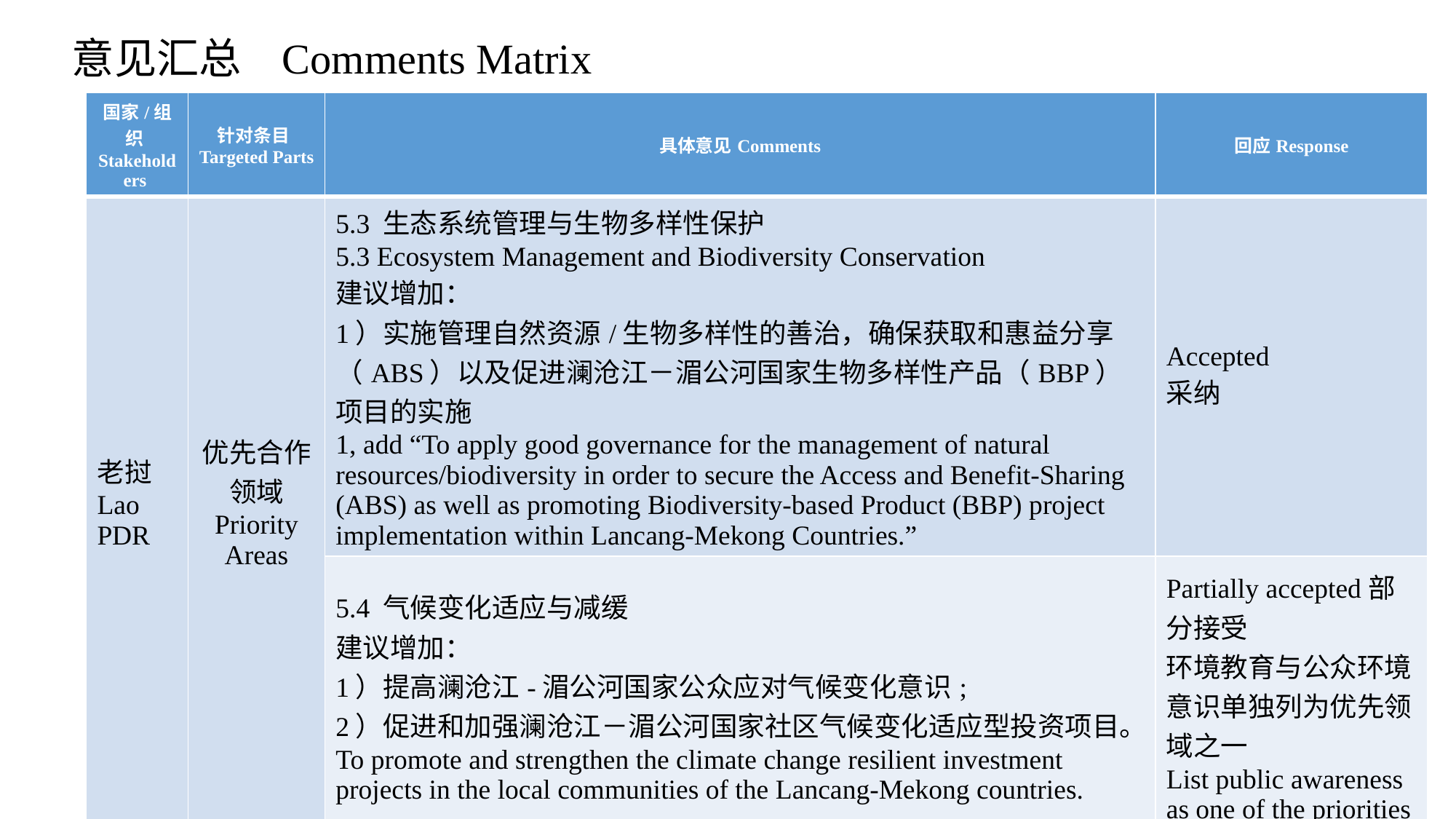

# 意见汇总   Comments Matrix
| 国家/组织Stakeholders | 针对条目Targeted Parts | 具体意见Comments | 回应Response |
| --- | --- | --- | --- |
| 老挝 Lao PDR | 优先合作领域 Priority Areas | 5.3 生态系统管理与生物多样性保护 5.3 Ecosystem Management and Biodiversity Conservation 建议增加： 1）实施管理自然资源/生物多样性的善治，确保获取和惠益分享（ABS）以及促进澜沧江－湄公河国家生物多样性产品（BBP）项目的实施 1, add “To apply good governance for the management of natural resources/biodiversity in order to secure the Access and Benefit-Sharing (ABS) as well as promoting Biodiversity-based Product (BBP) project implementation within Lancang-Mekong Countries.” | Accepted 采纳 |
|  |  | 5.4 气候变化适应与减缓 建议增加： 1）提高澜沧江-湄公河国家公众应对气候变化意识; 2）促进和加强澜沧江－湄公河国家社区气候变化适应型投资项目。 To promote and strengthen the climate change resilient investment projects in the local communities of the Lancang-Mekong countries. | Partially accepted部分接受 环境教育与公众环境意识单独列为优先领域之一 List public awareness as one of the priorities |